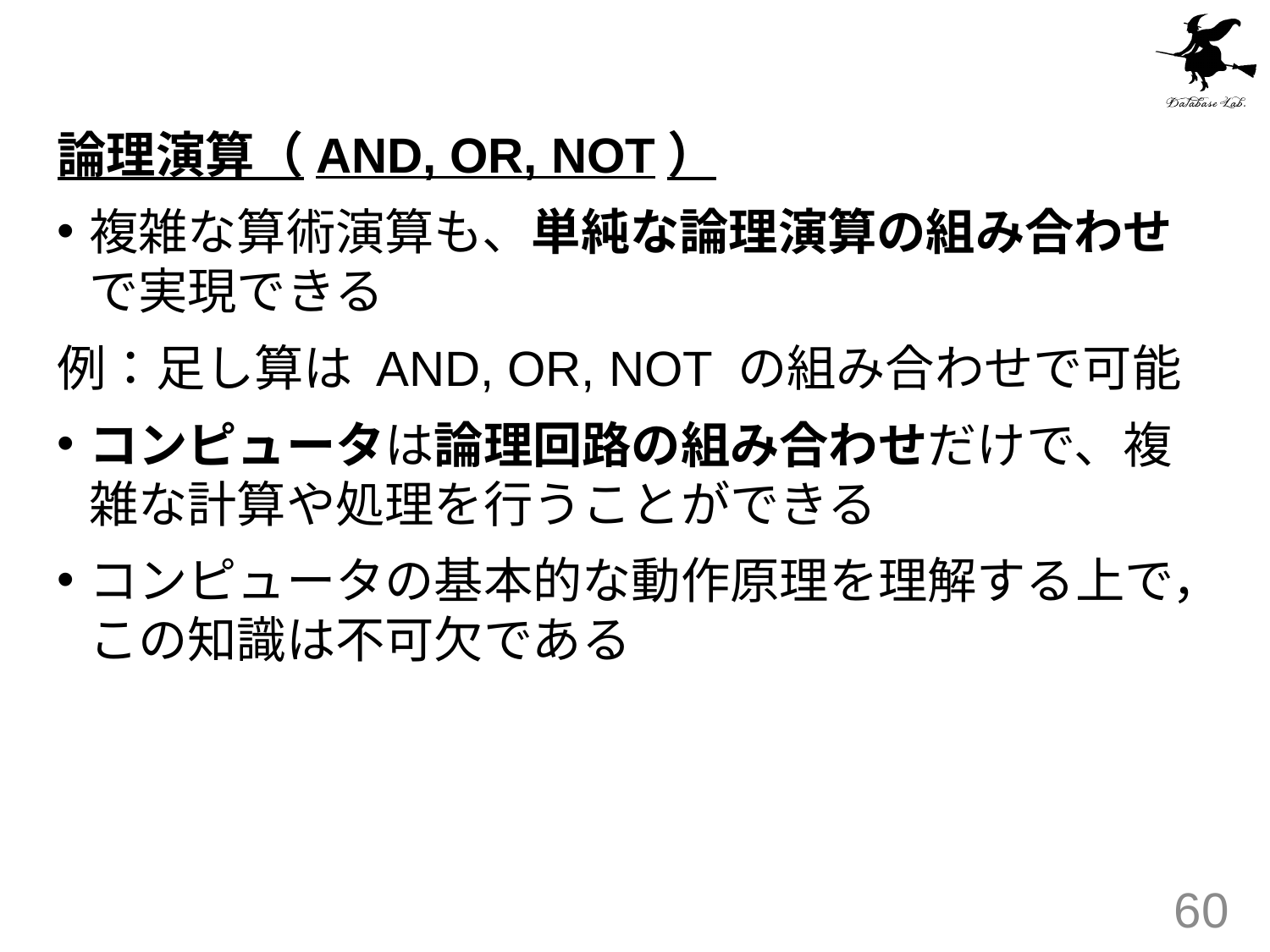

#
論理演算（AND, OR, NOT）
複雑な算術演算も、単純な論理演算の組み合わせで実現できる
例：足し算は AND, OR, NOT の組み合わせで可能
コンピュータは論理回路の組み合わせだけで、複雑な計算や処理を行うことができる
コンピュータの基本的な動作原理を理解する上で，この知識は不可欠である
60